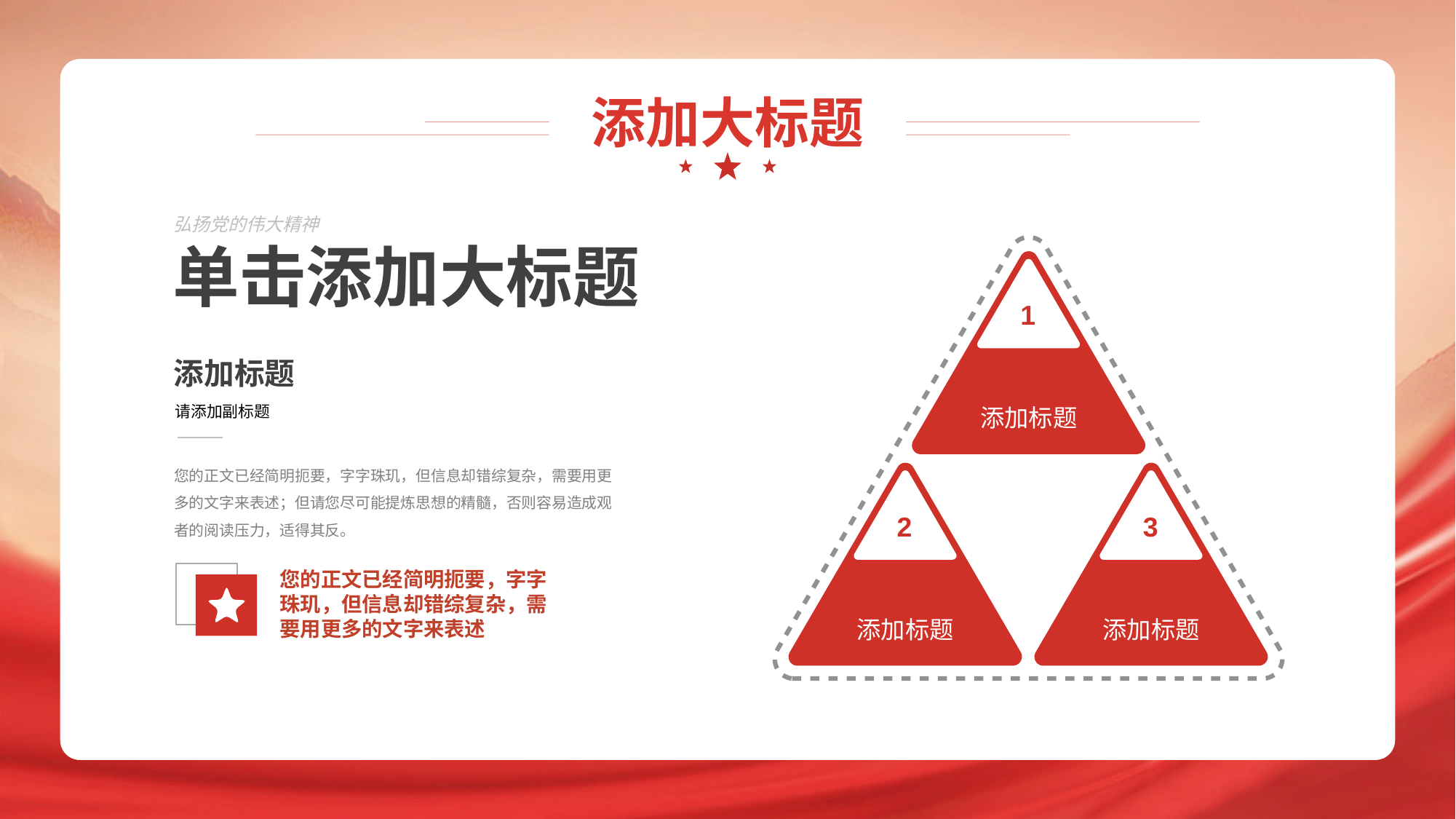

添加大标题

弘扬党的伟大精神
单击添加大标题

1
添加标题
添加标题
请添加副标题

您的正文已经简明扼要，字字珠玑，但信息却错综复杂，需要用更多的文字来表述；但请您尽可能提炼思想的精髓，否则容易造成观者的阅读压力，适得其反。

2
3
您的正文已经简明扼要，字字珠玑，但信息却错综复杂，需要用更多的文字来表述

添加标题
添加标题